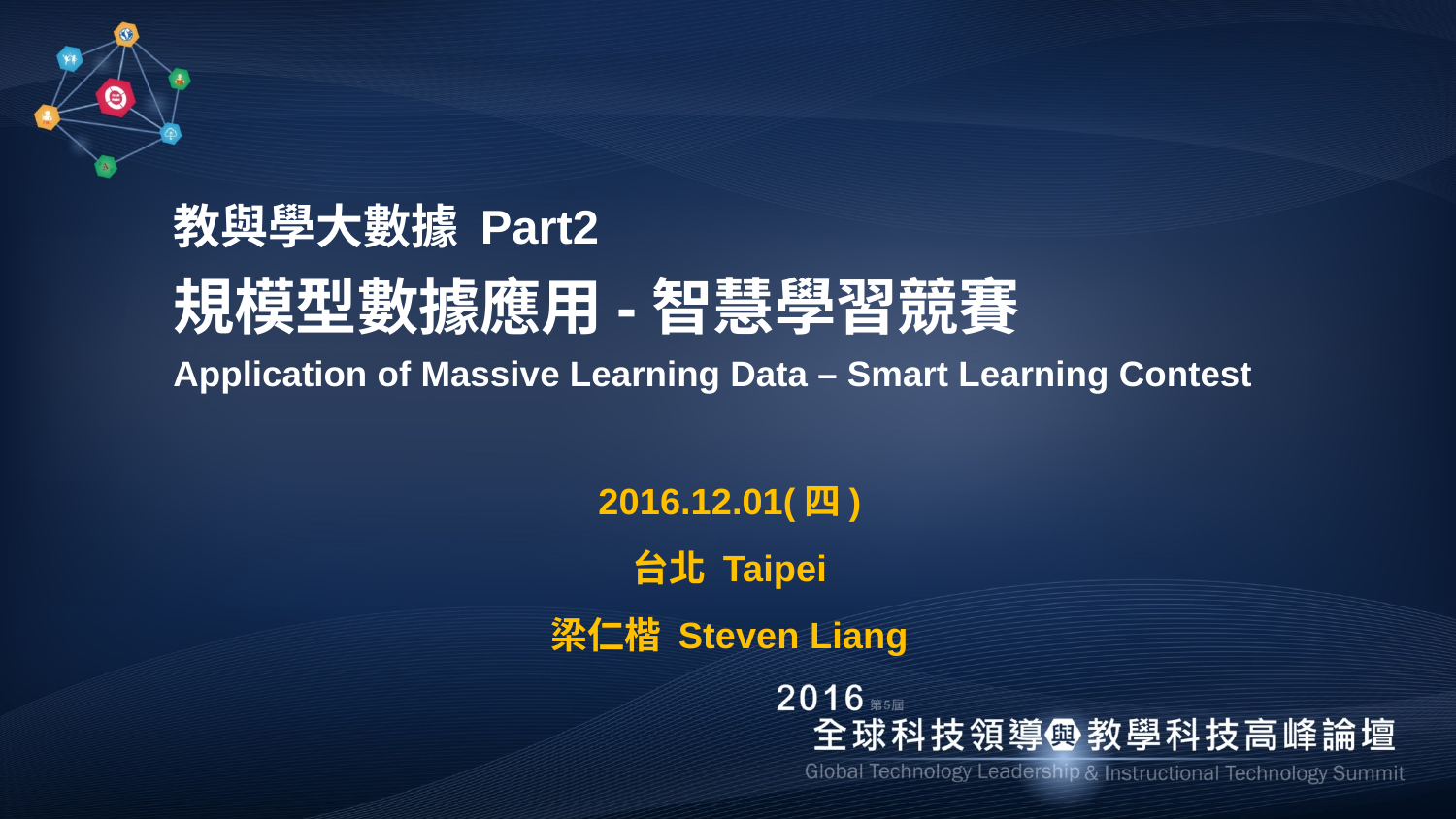

# 教與學大數據 Part2 規模型數據應用-智慧學習競賽 Application of Massive Learning Data – Smart Learning Contest
2016.12.01(四)
台北 Taipei
梁仁楷 Steven Liang